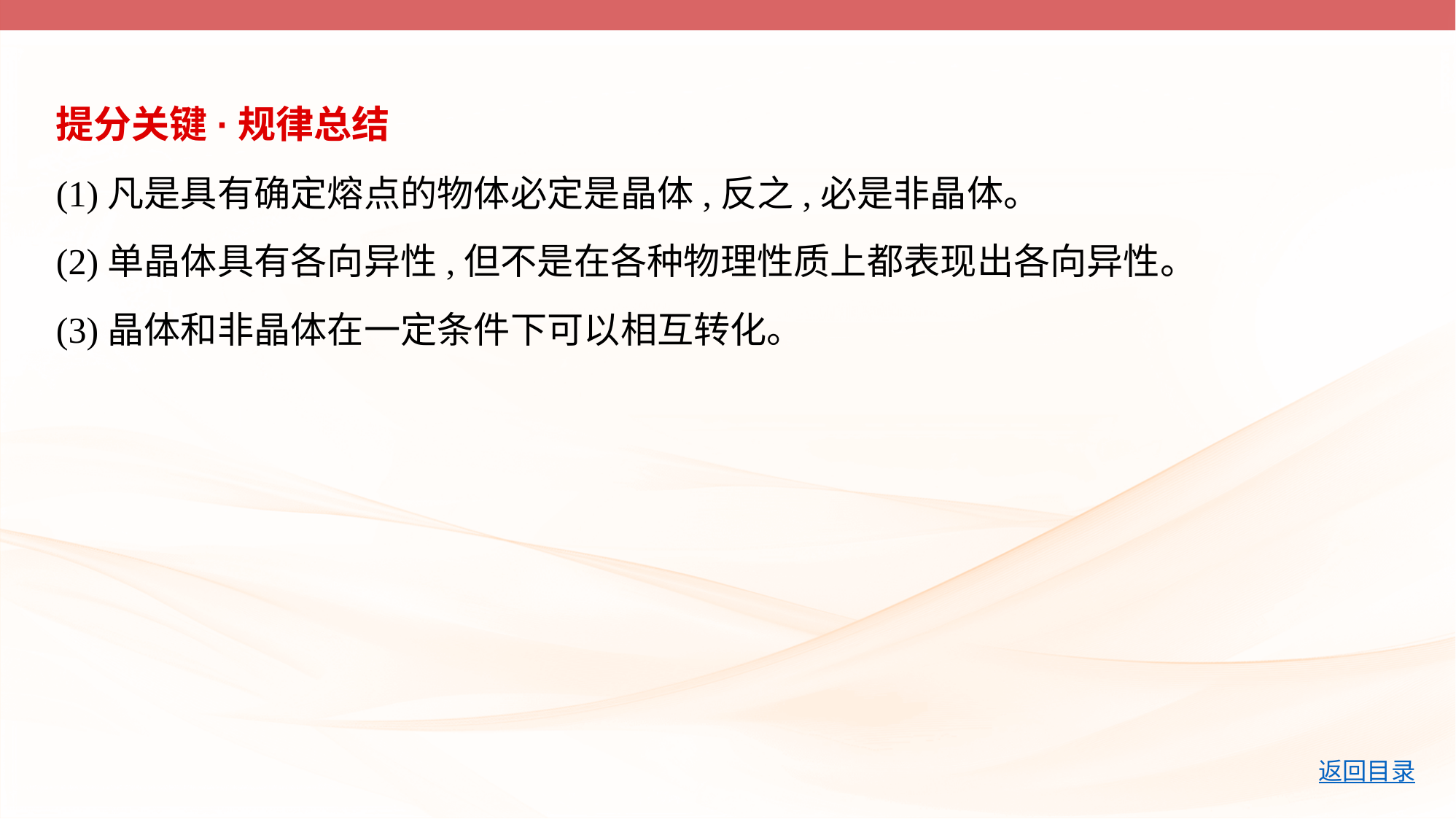

提分关键·规律总结
(1)凡是具有确定熔点的物体必定是晶体,反之,必是非晶体。
(2)单晶体具有各向异性,但不是在各种物理性质上都表现出各向异性。
(3)晶体和非晶体在一定条件下可以相互转化。